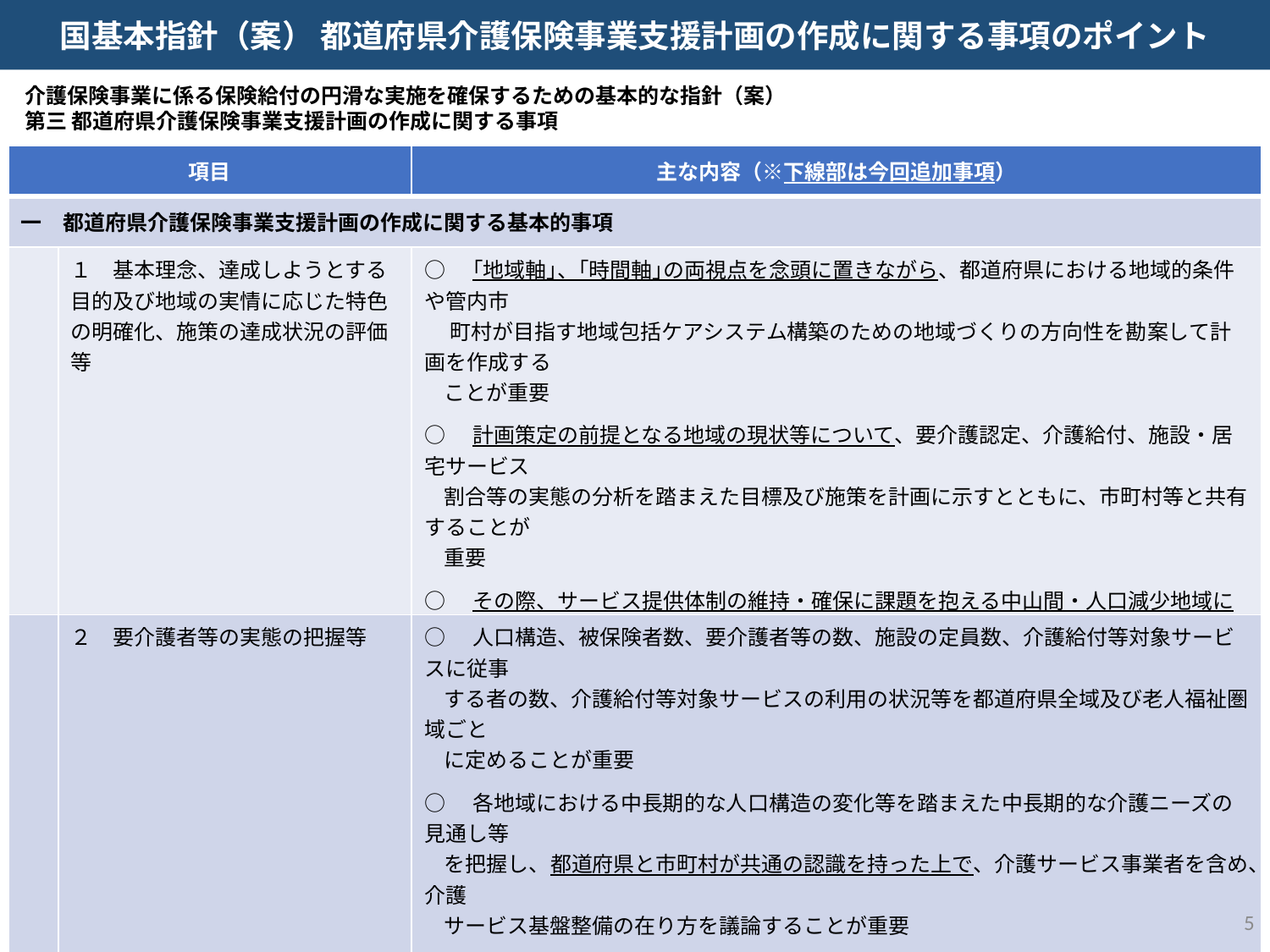

国基本指針（案） 都道府県介護保険事業支援計画の作成に関する事項のポイント
介護保険事業に係る保険給付の円滑な実施を確保するための基本的な指針（案）
第三 都道府県介護保険事業支援計画の作成に関する事項
| 項目 |  | 主な内容（※下線部は今回追加事項） |
| --- | --- | --- |
| 一　都道府県介護保険事業支援計画の作成に関する基本的事項 |  |  |
|  | １　基本理念、達成しようとする目的及び地域の実情に応じた特色の明確化、施策の達成状況の評価等 | ○　｢地域軸｣、｢時間軸｣の両視点を念頭に置きながら、都道府県における地域的条件や管内市 　 町村が目指す地域包括ケアシステム構築のための地域づくりの方向性を勘案して計画を作成する ことが重要 ○　計画策定の前提となる地域の現状等について、要介護認定、介護給付、施設・居宅サービス 割合等の実態の分析を踏まえた目標及び施策を計画に示すとともに、市町村等と共有することが 重要 ○　その際、サービス提供体制の維持・確保に課題を抱える中山間・人口減少地域については、関 係市町村や地域の関係者を交えた広域的な議論を行うことが重要 |
|  | ２　要介護者等の実態の把握等 | ○　人口構造、被保険者数、要介護者等の数、施設の定員数、介護給付等対象サービスに従事 する者の数、介護給付等対象サービスの利用の状況等を都道府県全域及び老人福祉圏域ごと に定めることが重要 ○　各地域における中長期的な人口構造の変化等を踏まえた中長期的な介護ニーズの見通し等 を把握し、都道府県と市町村が共通の認識を持った上で、介護サービス事業者を含め、介護 サービス基盤整備の在り方を議論することが重要 ○　限りある地域の社会資源を効率的かつ効果的に活用していくため、地域密着型サービスの整備 を促進するなど、既存施設や事業所の今後の在り方を含めて検討することが重要 ○　医療・介護の複合的ニーズを有する慢性疾患等の高齢者が増加しており、保健医療部局や 市町村とも連携し、地域における医療ニーズの変化について把握・分析することが重要 ○　市町村と後期高齢者医療広域連合等が連携して行う高齢者の保健事業と介護予防の一体 的実施の取組の支援など、医療・介護を効果的かつ効率的に提供するための取組等を計画に 定めるよう努めることが重要 |
5